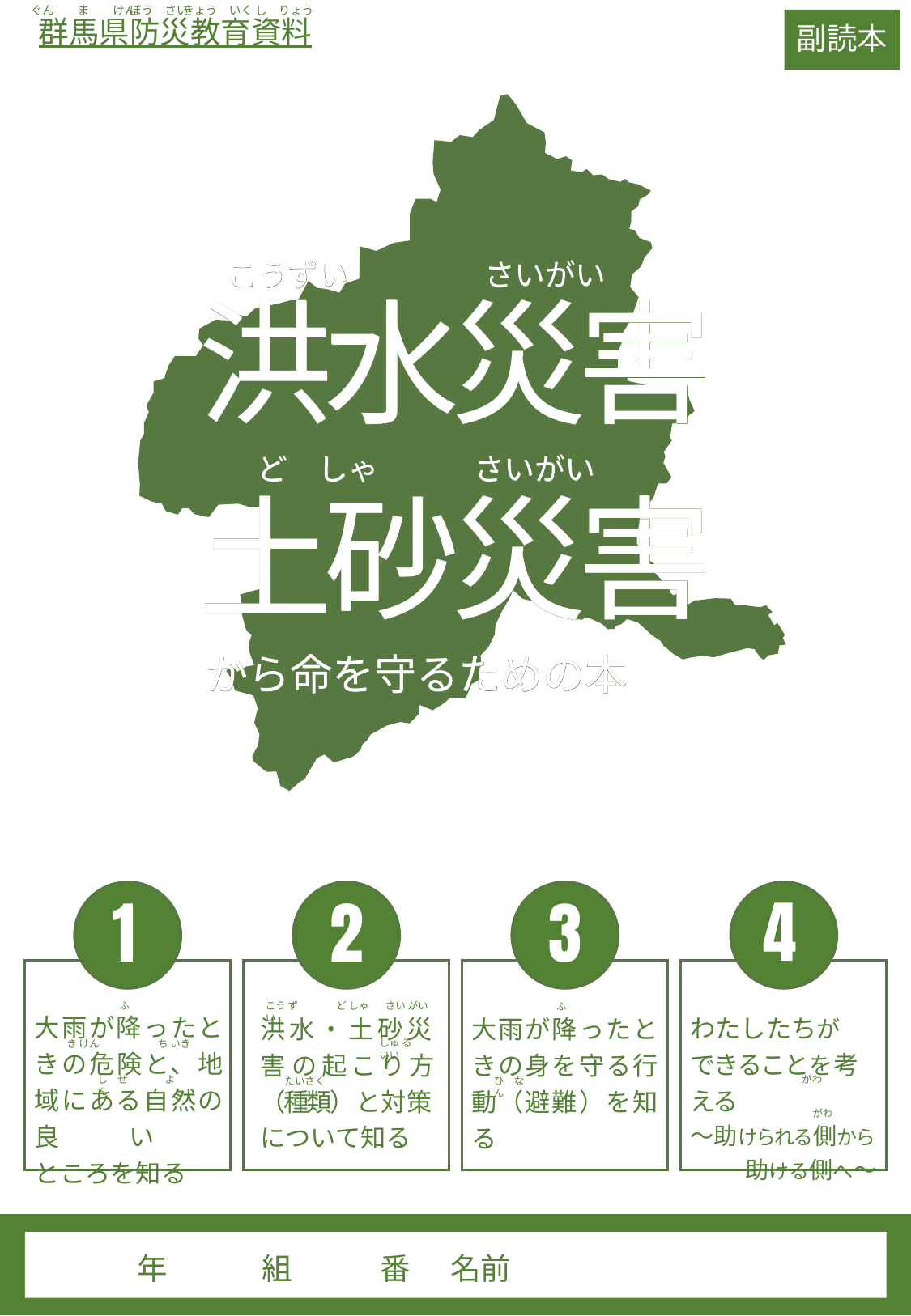

し　りょう
ぼう　さい
きょう　いく
ぐん　　ま　　けん
副読本
群馬県防災教育資料

こうずい
さいがい
洪水災害
ど　しゃ
さいがい
土砂災害
から命を守るための本
こうずい
さいがい
洪水災害
ど　しゃ
さいがい
土砂災害
から命を守るための本

1

2

3

4

ふ
こう ずい
さい がい
ど しゃ
ふ
大雨が降ったときの危険と、地域にある自然の良い
ところを知る
わたしたちが
できることを考える
～助けられる側から
助ける側へ～
洪水・土砂災害の起こり方（種類）と対策について知る
大雨が降ったときの身を守る行動（避難）を知る
しゅ るいい
き けん
ち いき
し　ぜん
よ
がわ
たいさく
ひ　なん
がわ

年
組
番
名前